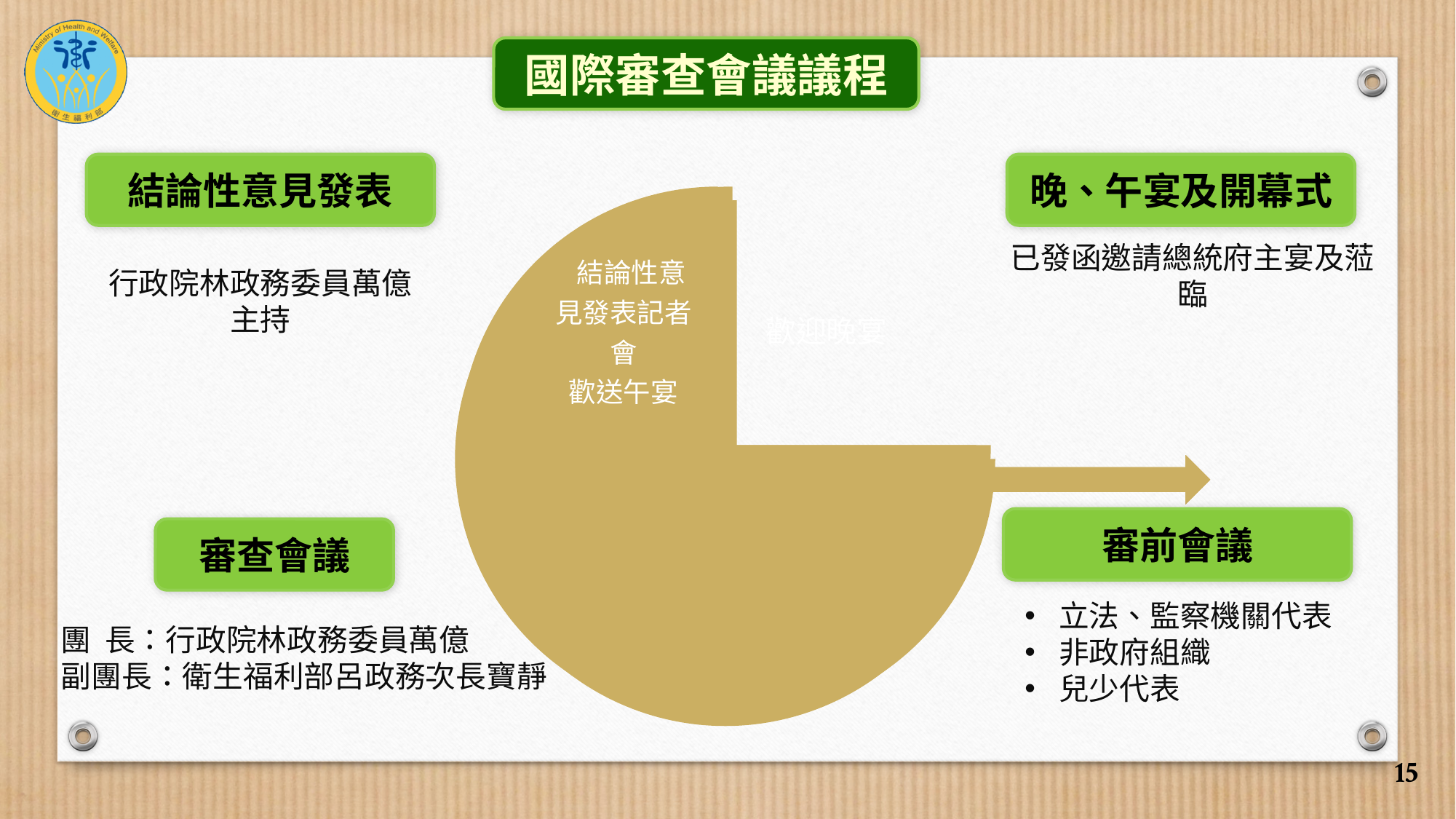

國際審查會議議程
歡迎晚宴
審查會議
擬具結論性意見
 結論性意見發表記者會
歡送午宴
開幕式
審前會議
結論性意見發表
晚、午宴及開幕式
已發函邀請總統府主宴及蒞臨
行政院林政務委員萬億主持
審前會議

審查會議
立法、監察機關代表
非政府組織
兒少代表
團  長：行政院林政務委員萬億
副團長：衛生福利部呂政務次長寶靜
15